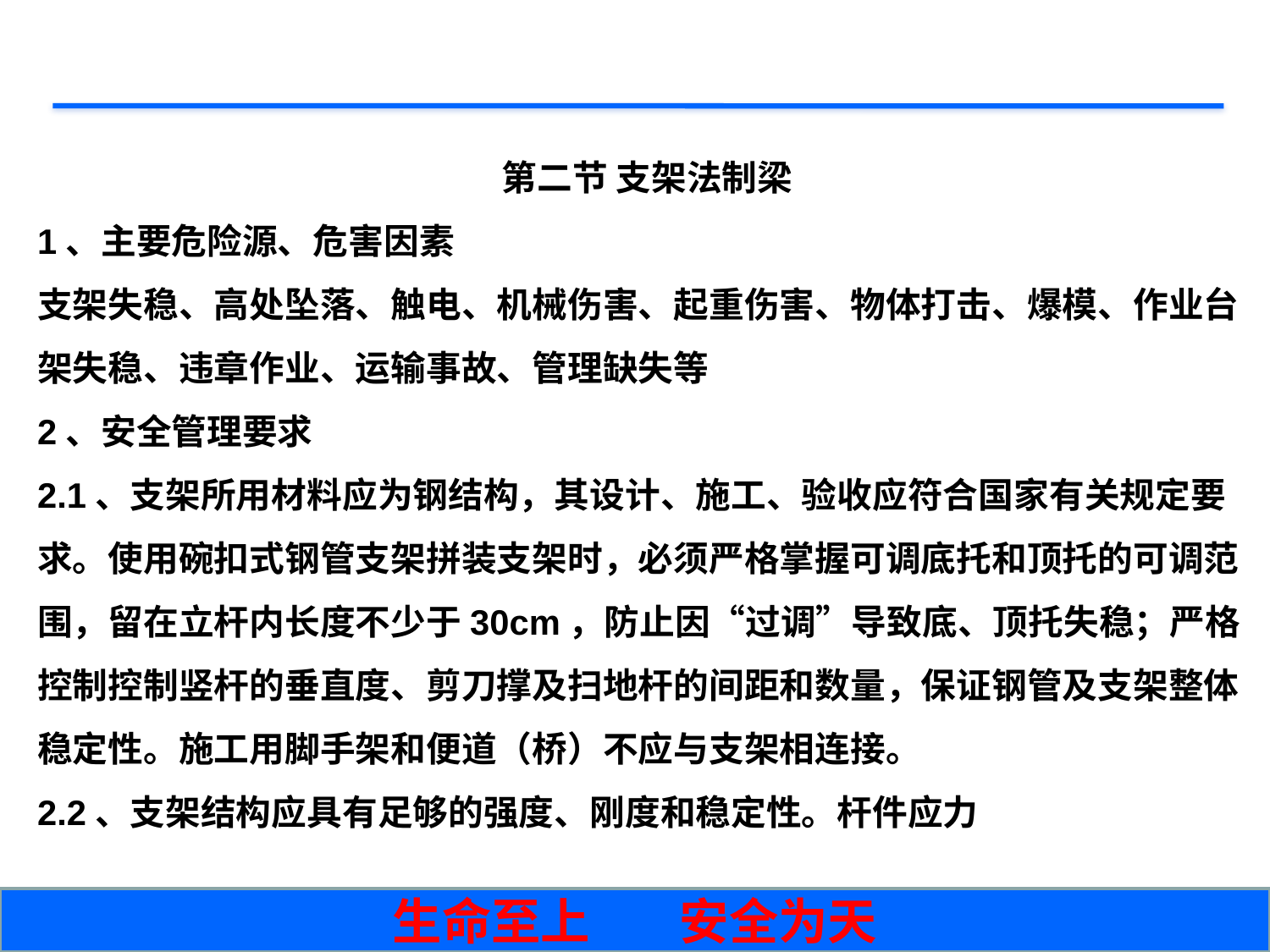

第二节 支架法制梁
1、主要危险源、危害因素
支架失稳、高处坠落、触电、机械伤害、起重伤害、物体打击、爆模、作业台架失稳、违章作业、运输事故、管理缺失等
2、安全管理要求
2.1、支架所用材料应为钢结构，其设计、施工、验收应符合国家有关规定要求。使用碗扣式钢管支架拼装支架时，必须严格掌握可调底托和顶托的可调范围，留在立杆内长度不少于30cm，防止因“过调”导致底、顶托失稳；严格控制控制竖杆的垂直度、剪刀撑及扫地杆的间距和数量，保证钢管及支架整体稳定性。施工用脚手架和便道（桥）不应与支架相连接。
2.2、支架结构应具有足够的强度、刚度和稳定性。杆件应力